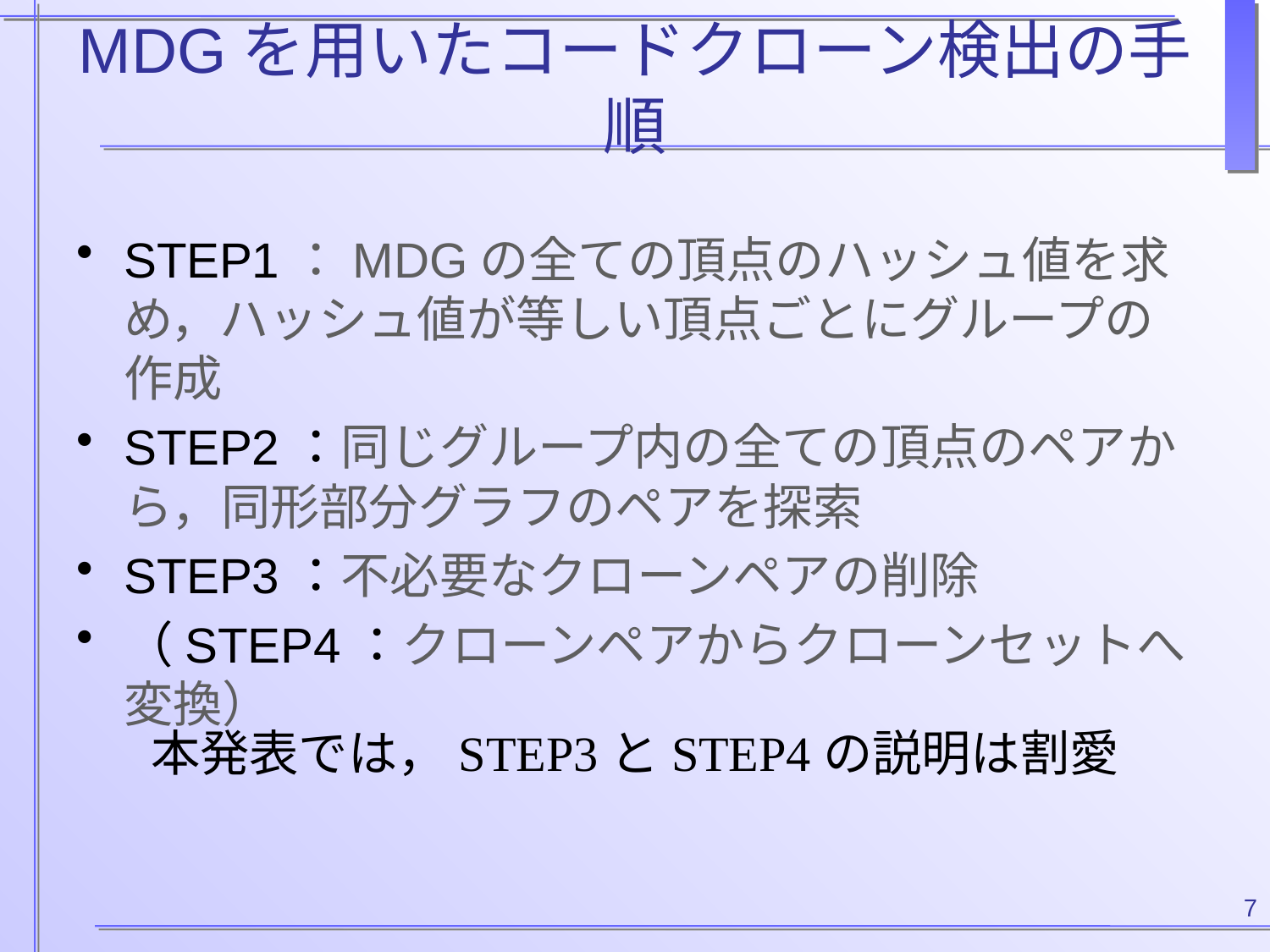

# MDGを用いたコードクローン検出の手順
STEP1：MDGの全ての頂点のハッシュ値を求め，ハッシュ値が等しい頂点ごとにグループの作成
STEP2：同じグループ内の全ての頂点のペアから，同形部分グラフのペアを探索
STEP3：不必要なクローンペアの削除
（STEP4：クローンペアからクローンセットへ変換）
本発表では，STEP3とSTEP4の説明は割愛
7